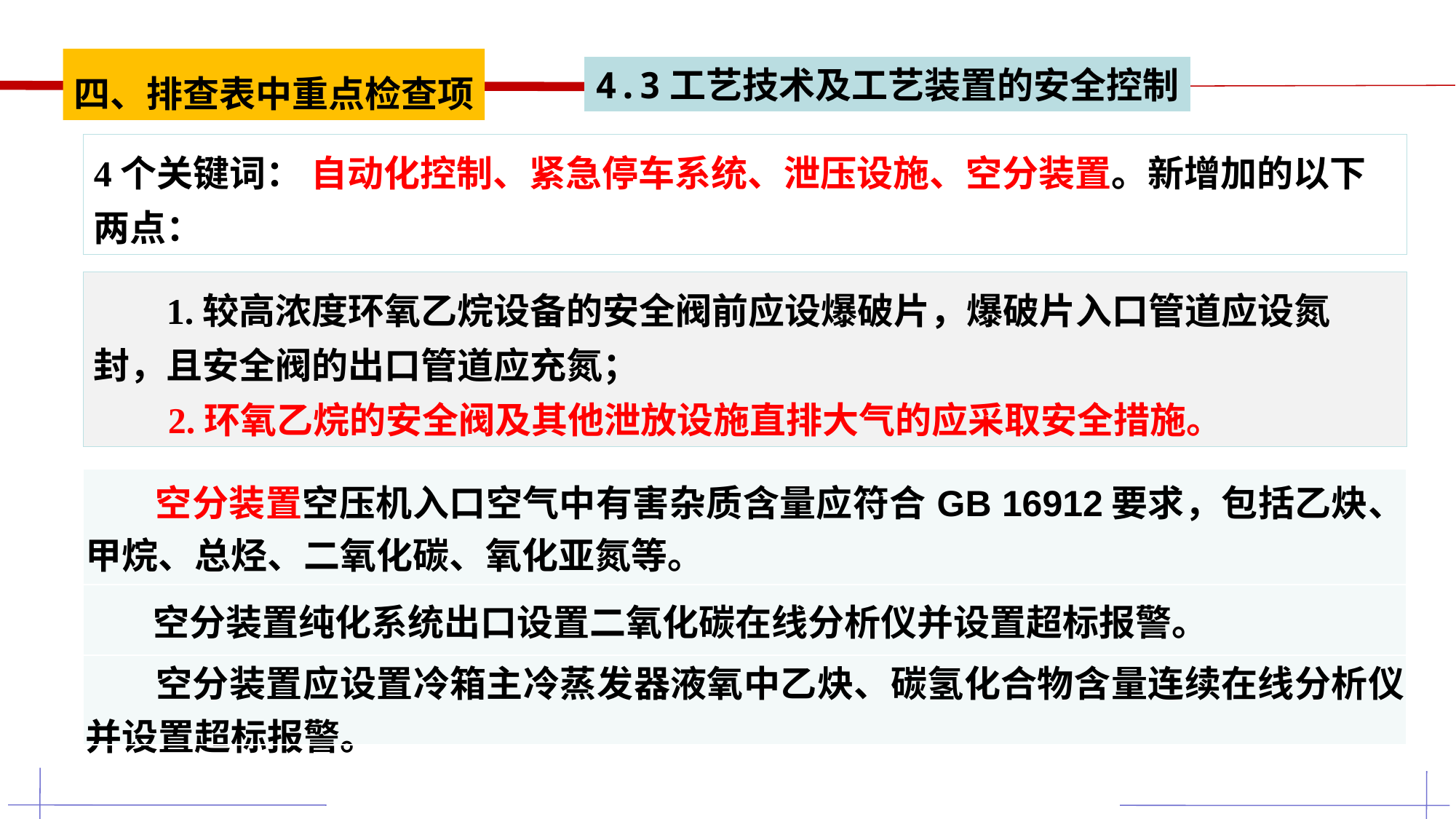

四、排查表中重点检查项
4.3工艺技术及工艺装置的安全控制
4个关键词： 自动化控制、紧急停车系统、泄压设施、空分装置。新增加的以下两点：
        1.较高浓度环氧乙烷设备的安全阀前应设爆破片，爆破片入口管道应设氮封，且安全阀的出口管道应充氮；
        2.环氧乙烷的安全阀及其他泄放设施直排大气的应采取安全措施。
| 空分装置空压机入口空气中有害杂质含量应符合GB 16912要求，包括乙炔、甲烷、总烃、二氧化碳、氧化亚氮等。 |
| --- |
| 空分装置纯化系统出口设置二氧化碳在线分析仪并设置超标报警。 |
| 空分装置应设置冷箱主冷蒸发器液氧中乙炔、碳氢化合物含量连续在线分析仪并设置超标报警。 |
72